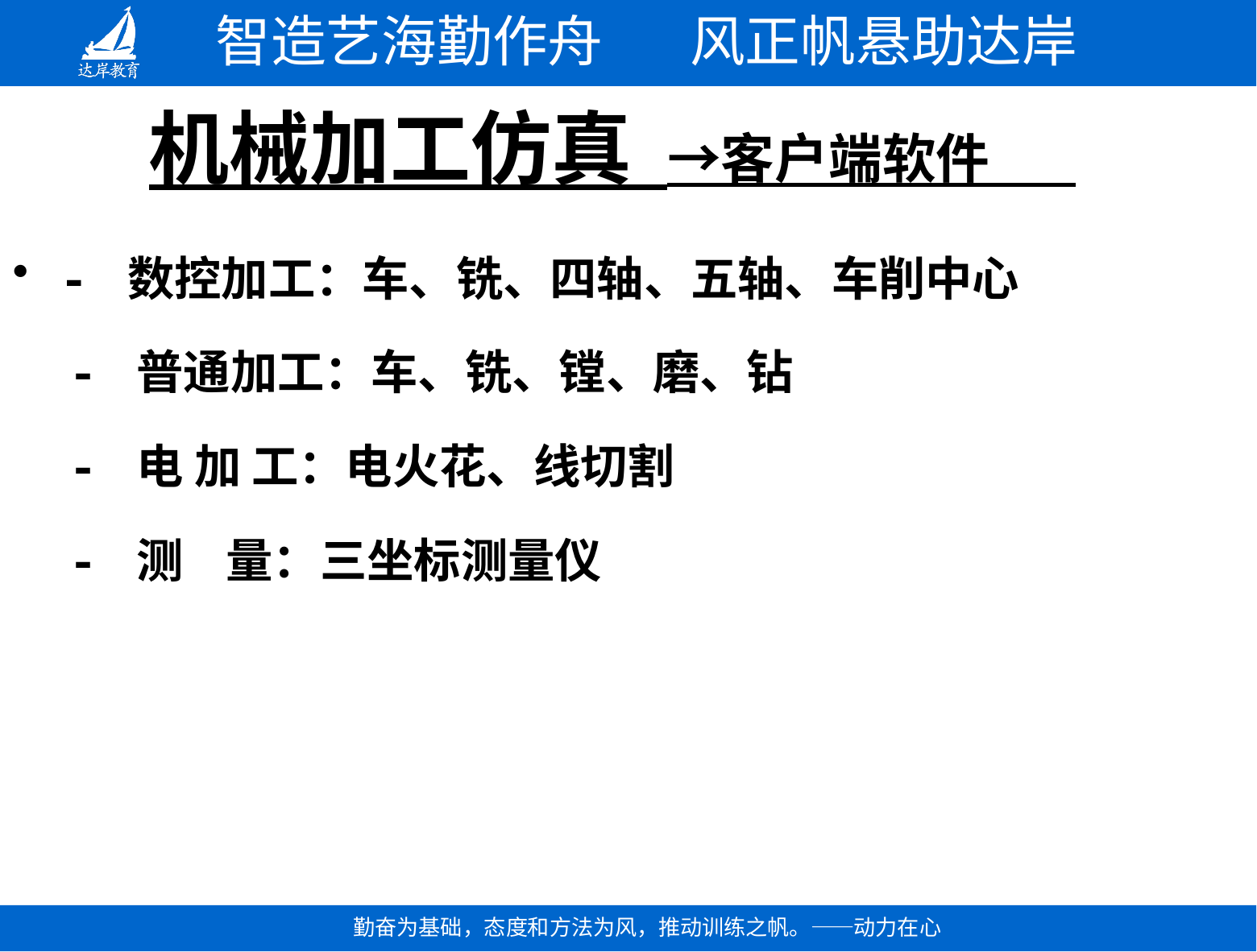

# 机械加工仿真  →客户端软件

- 数控加工：车、铣、四轴、五轴、车削中心
  - 普通加工：车、铣、镗、磨、钻
  - 电 加 工：电火花、线切割
  - 测    量：三坐标测量仪